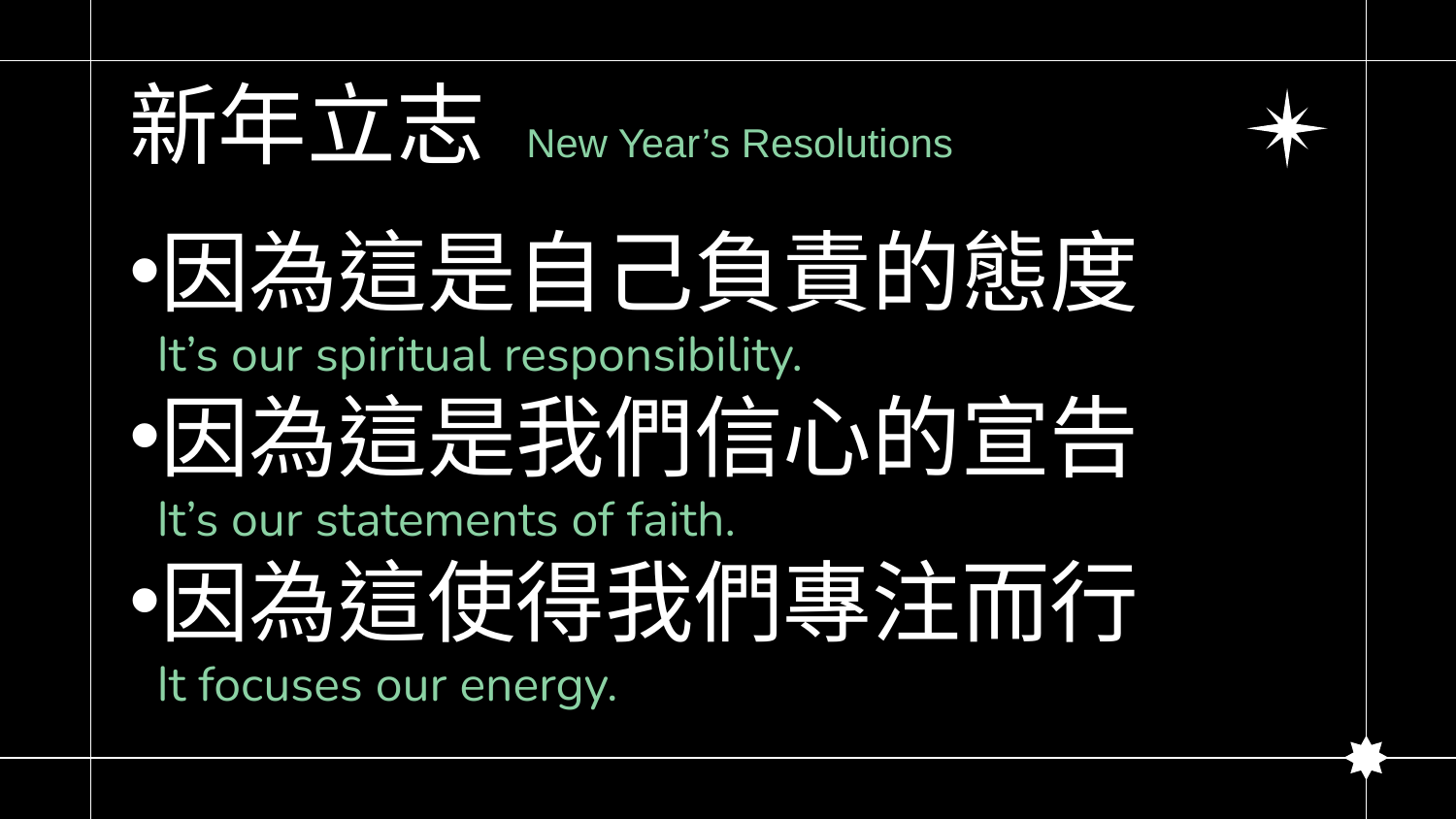

# 新年立志 New Year’s Resolutions

因為這是自己負責的態度
It’s our spiritual responsibility.
因為這是我們信心的宣告
It’s our statements of faith.
因為這使得我們專注而行
It focuses our energy.